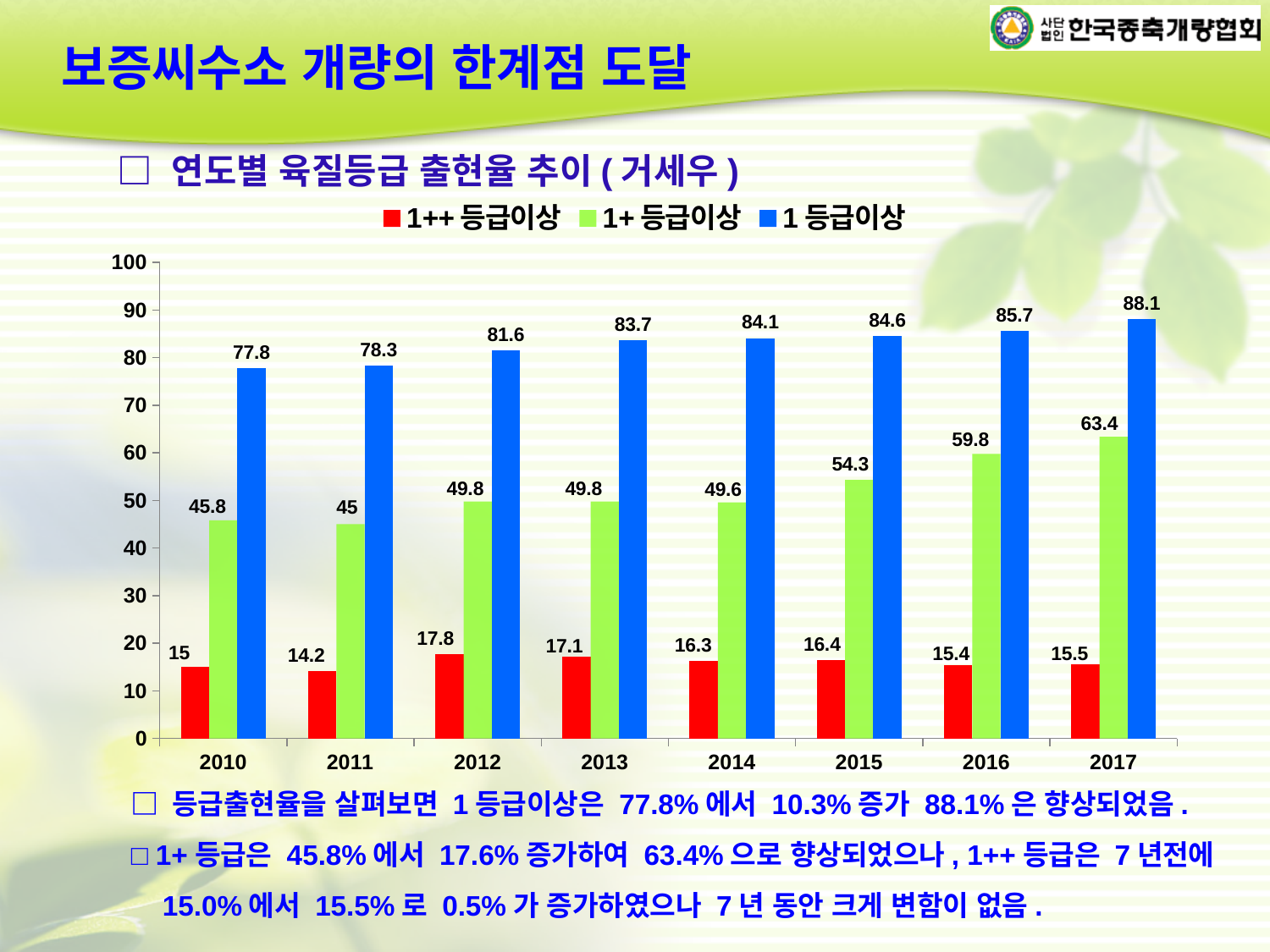

보증씨수소 개량의 한계점 도달
□ 연도별 육질등급 출현율 추이(거세우)

### Chart

| Category | 1++등급이상 | 1+등급이상 | 1등급이상 |
|---|---|---|---|
| 2010 | 15.0 | 45.8 | 77.8 |
| 2011 | 14.2 | 45.0 | 78.3 |
| 2012 | 17.8 | 49.8 | 81.6 |
| 2013 | 17.1 | 49.800000000000004 | 83.7 |
| 2014 | 16.3 | 49.60000000000001 | 84.1 |
| 2015 | 16.4 | 54.3 | 84.6 |
| 2016 | 15.4 | 59.8 | 85.7 |
| 2017 | 15.5 | 63.4 | 88.1 |
□ 등급출현율을 살펴보면 1등급이상은 77.8%에서 10.3%증가 88.1%은 향상되었음.
□ 1+등급은 45.8%에서 17.6%증가하여 63.4%으로 향상되었으나, 1++등급은 7년전에
    15.0%에서 15.5%로 0.5%가 증가하였으나 7년 동안 크게 변함이 없음.